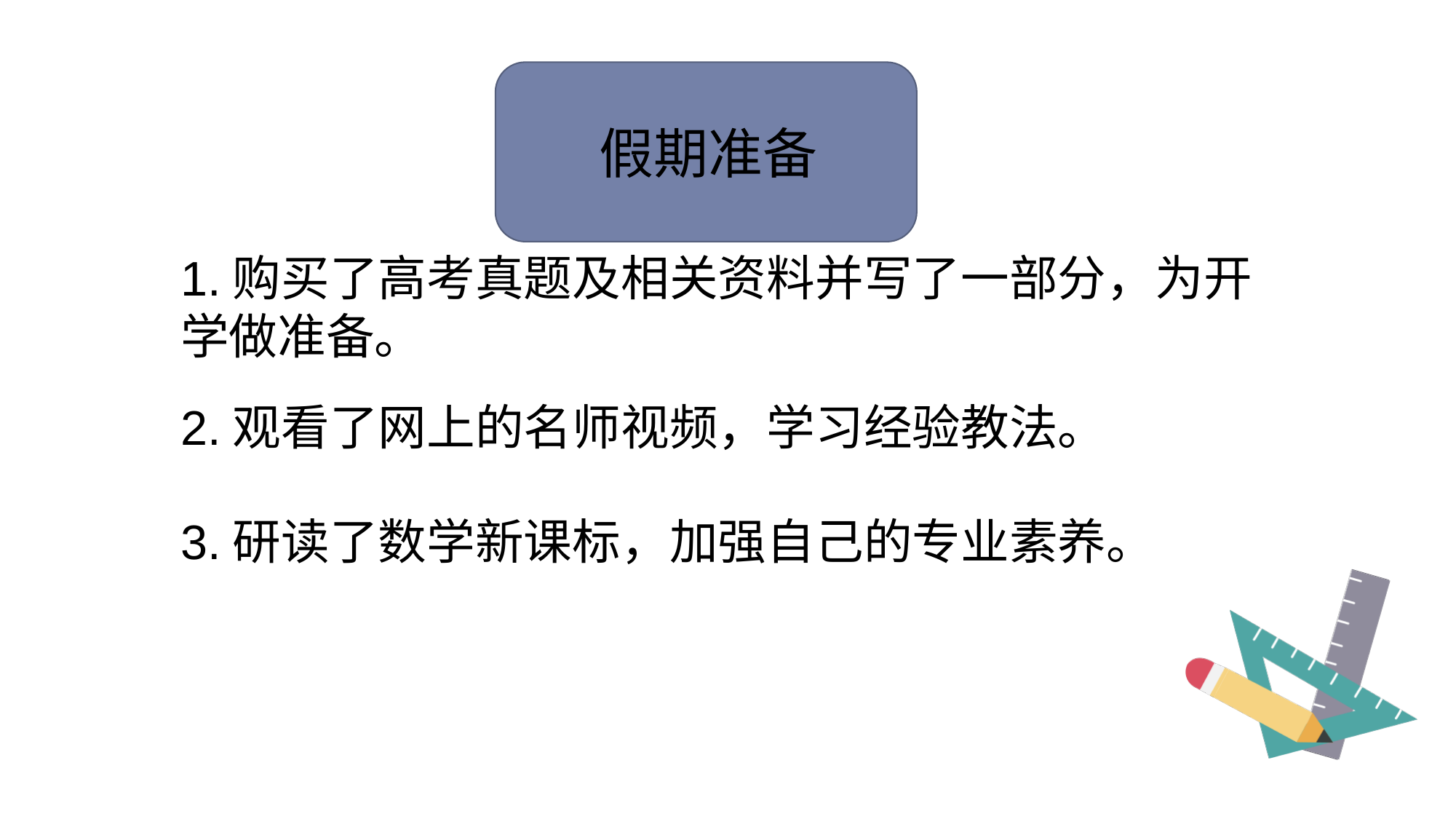

假期准备
1.购买了高考真题及相关资料并写了一部分，为开学做准备。
2.观看了网上的名师视频，学习经验教法。
3.研读了数学新课标，加强自己的专业素养。